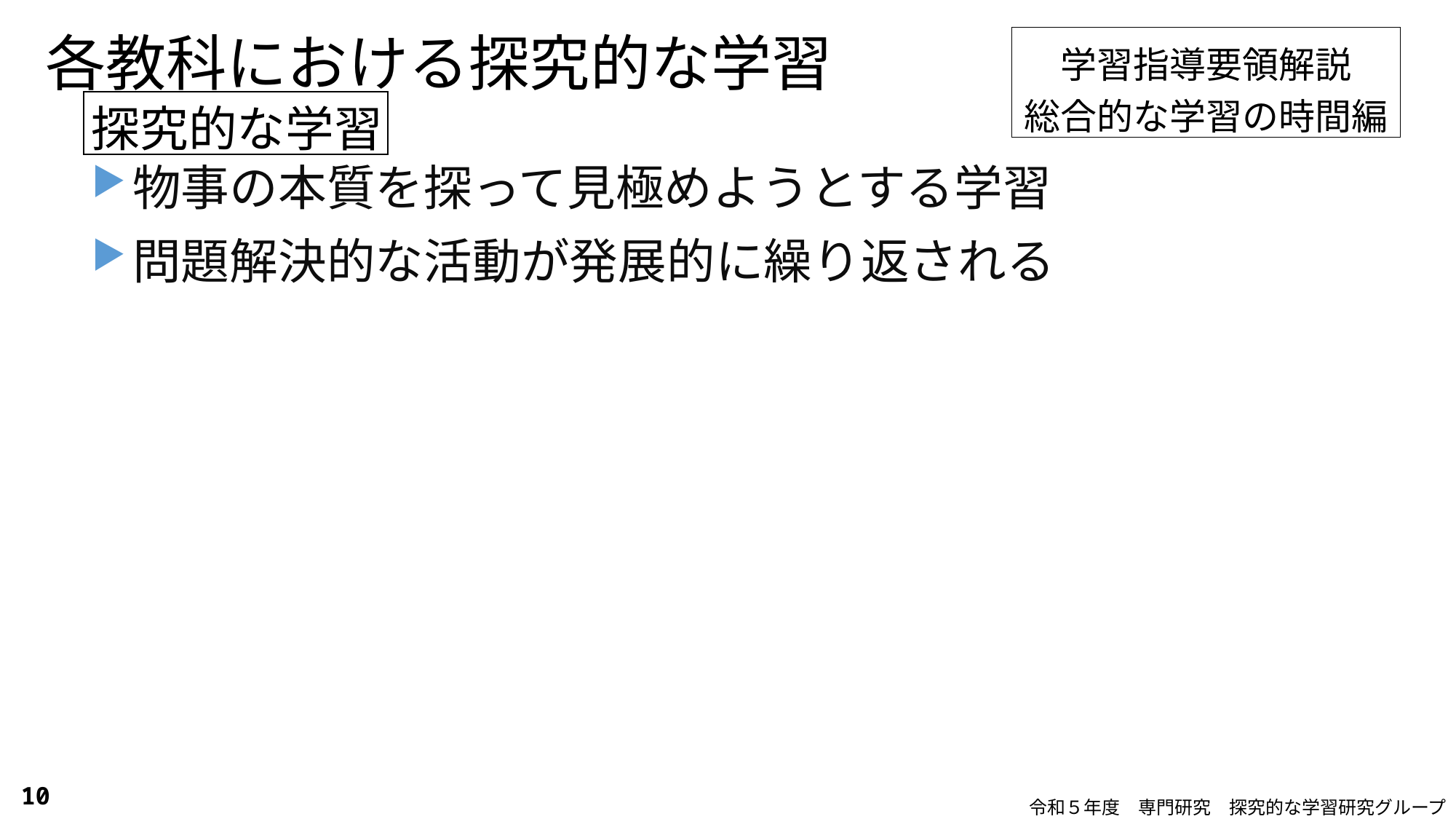

各教科における探究的な学習
学習指導要領解説
総合的な学習の時間編

探究的な学習
物事の本質を探って見極めようとする学習
問題解決的な活動が発展的に繰り返される
10
令和５年度　専門研究　探究的な学習研究グループ